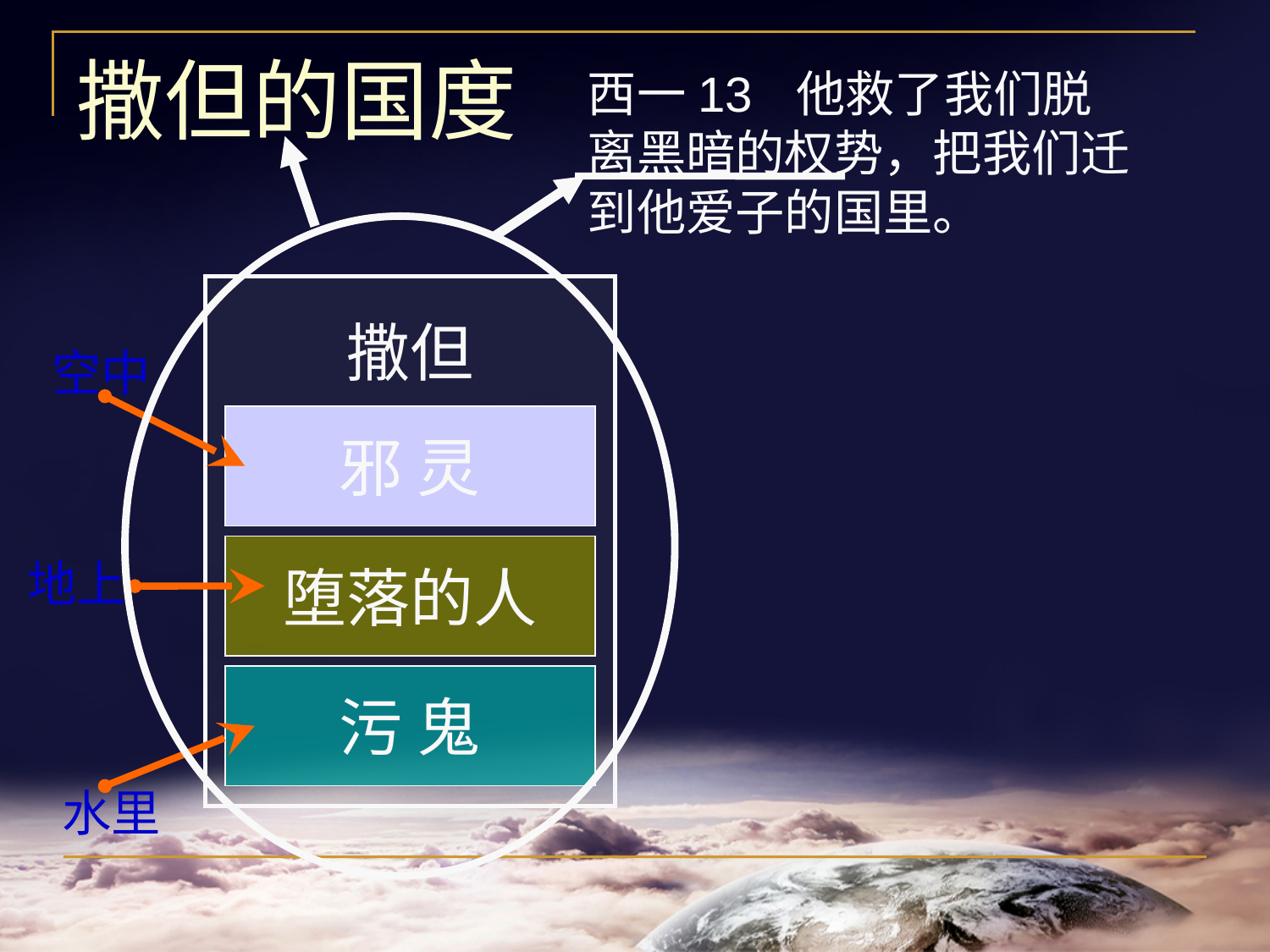

# 撒但的国度
西一13    他救了我们脱离黑暗的权势，把我们迁到他爱子的国里。

撒但

 空中

邪 灵
堕落的人
 地上

污 鬼

 水里